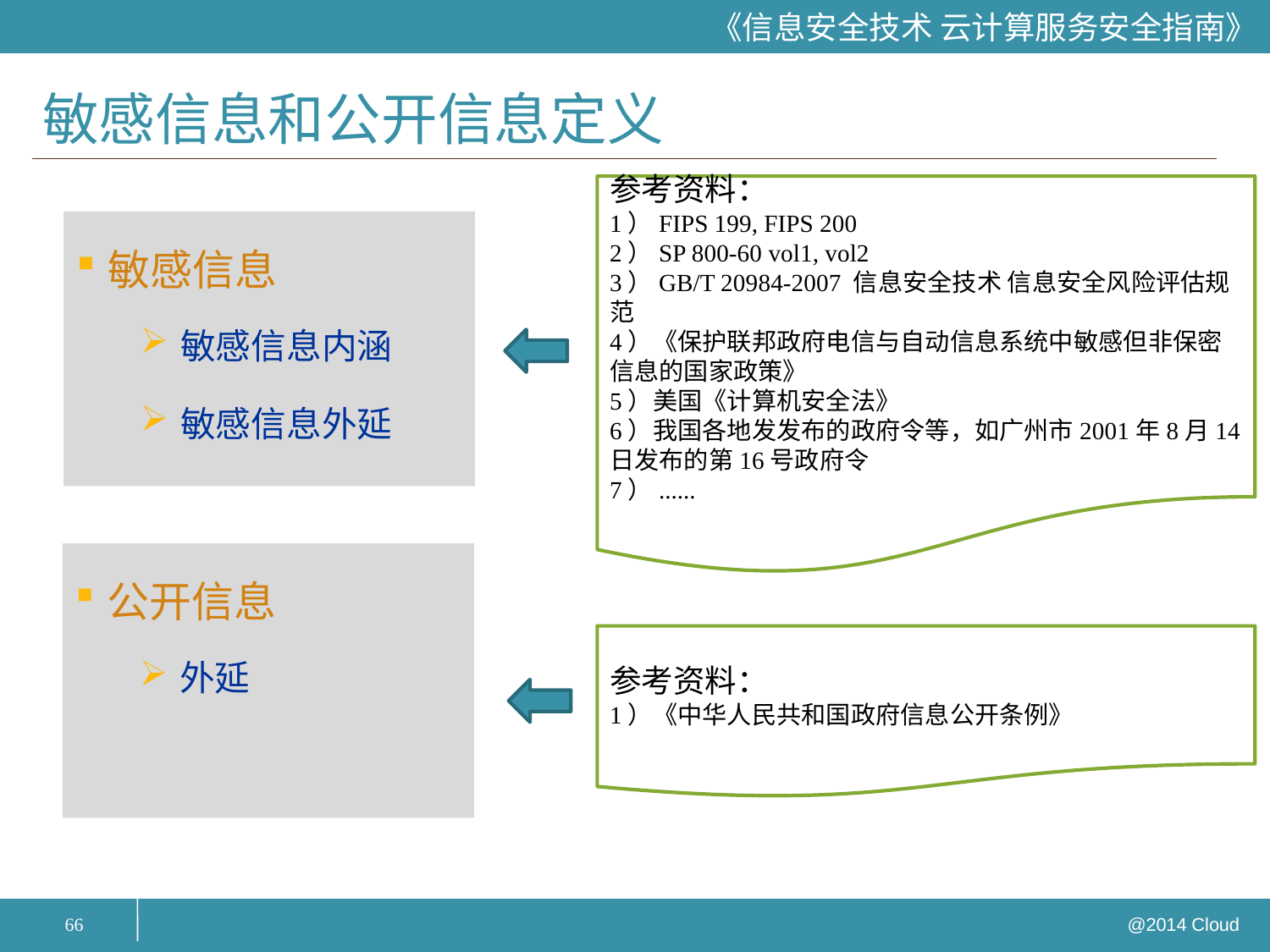

# 敏感信息和公开信息定义
参考资料：
1）FIPS 199, FIPS 200
2）SP 800-60 vol1, vol2
3）GB/T 20984-2007 信息安全技术 信息安全风险评估规范
4）《保护联邦政府电信与自动信息系统中敏感但非保密信息的国家政策》
5）美国《计算机安全法》
6）我国各地发发布的政府令等，如广州市2001年8月14日发布的第16号政府令
7）......
敏感信息
敏感信息内涵
敏感信息外延

公开信息
外延
参考资料：
1）《中华人民共和国政府信息公开条例》

66